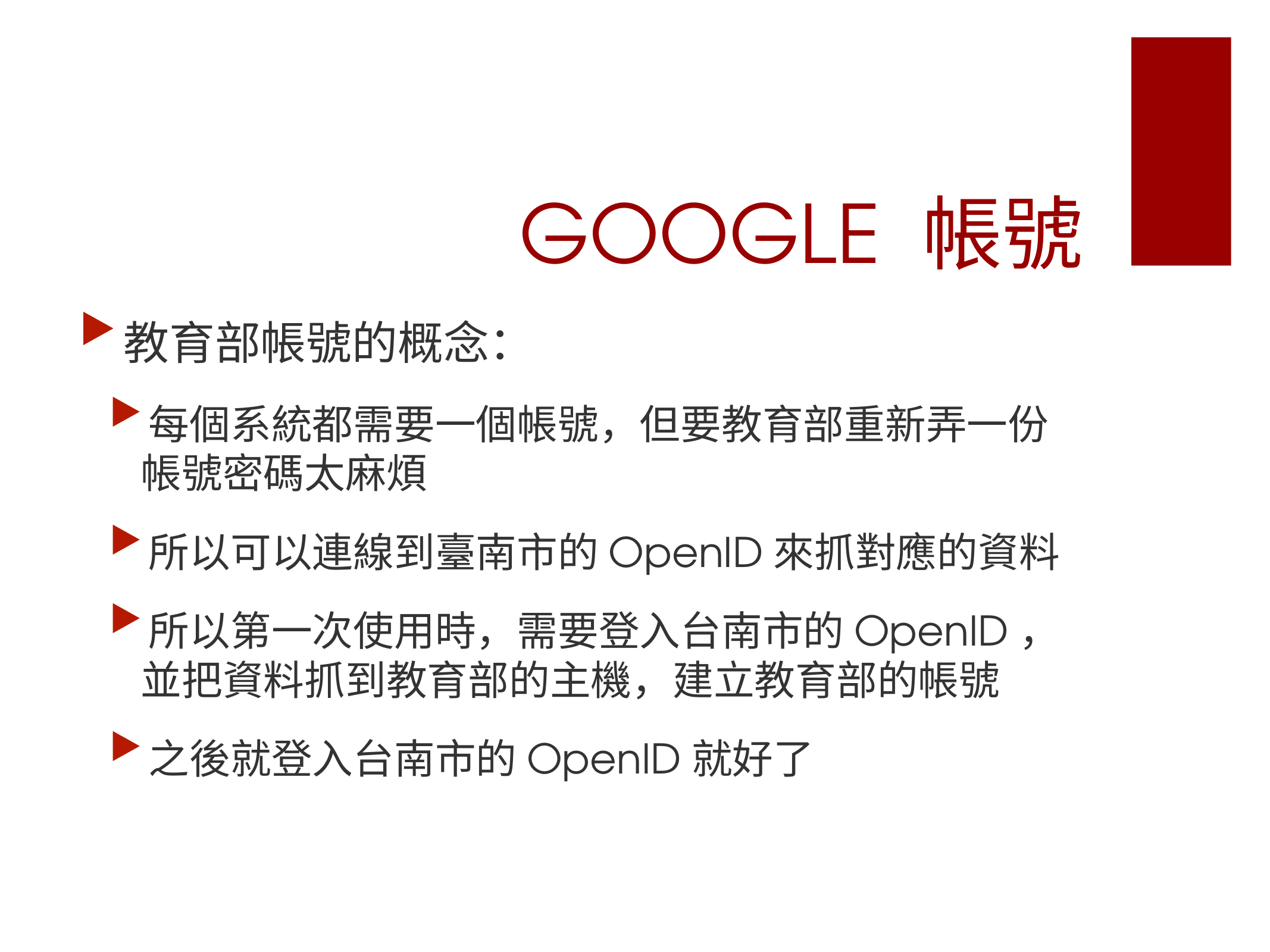

# GOOGLE 帳號
教育部帳號的概念：
每個系統都需要一個帳號，但要教育部重新弄一份帳號密碼太麻煩
所以可以連線到臺南市的OpenID來抓對應的資料
所以第一次使用時，需要登入台南市的OpenID，並把資料抓到教育部的主機，建立教育部的帳號
之後就登入台南市的OpenID就好了